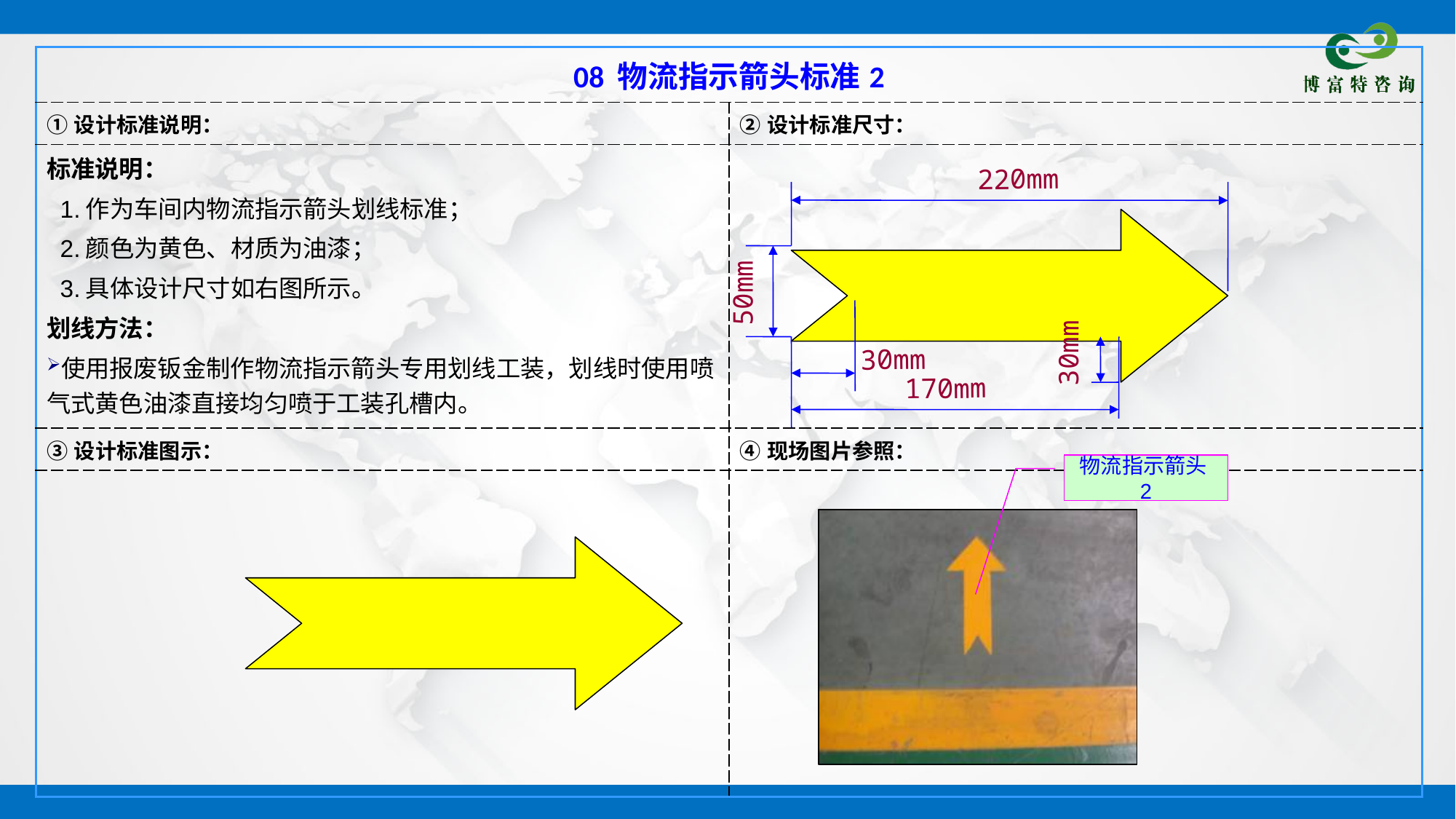

| 08 物流指示箭头标准2 |  |
| --- | --- |
| ①设计标准说明： | ②设计标准尺寸： |
| 标准说明： 1.作为车间内物流指示箭头划线标准； 2.颜色为黄色、材质为油漆； 3.具体设计尺寸如右图所示。 划线方法： 使用报废钣金制作物流指示箭头专用划线工装，划线时使用喷气式黄色油漆直接均匀喷于工装孔槽内。 |  |
| ③设计标准图示： | ④现场图片参照： |
|  |  |
220mm

50mm

30mm

30mm

170mm

物流指示箭头2